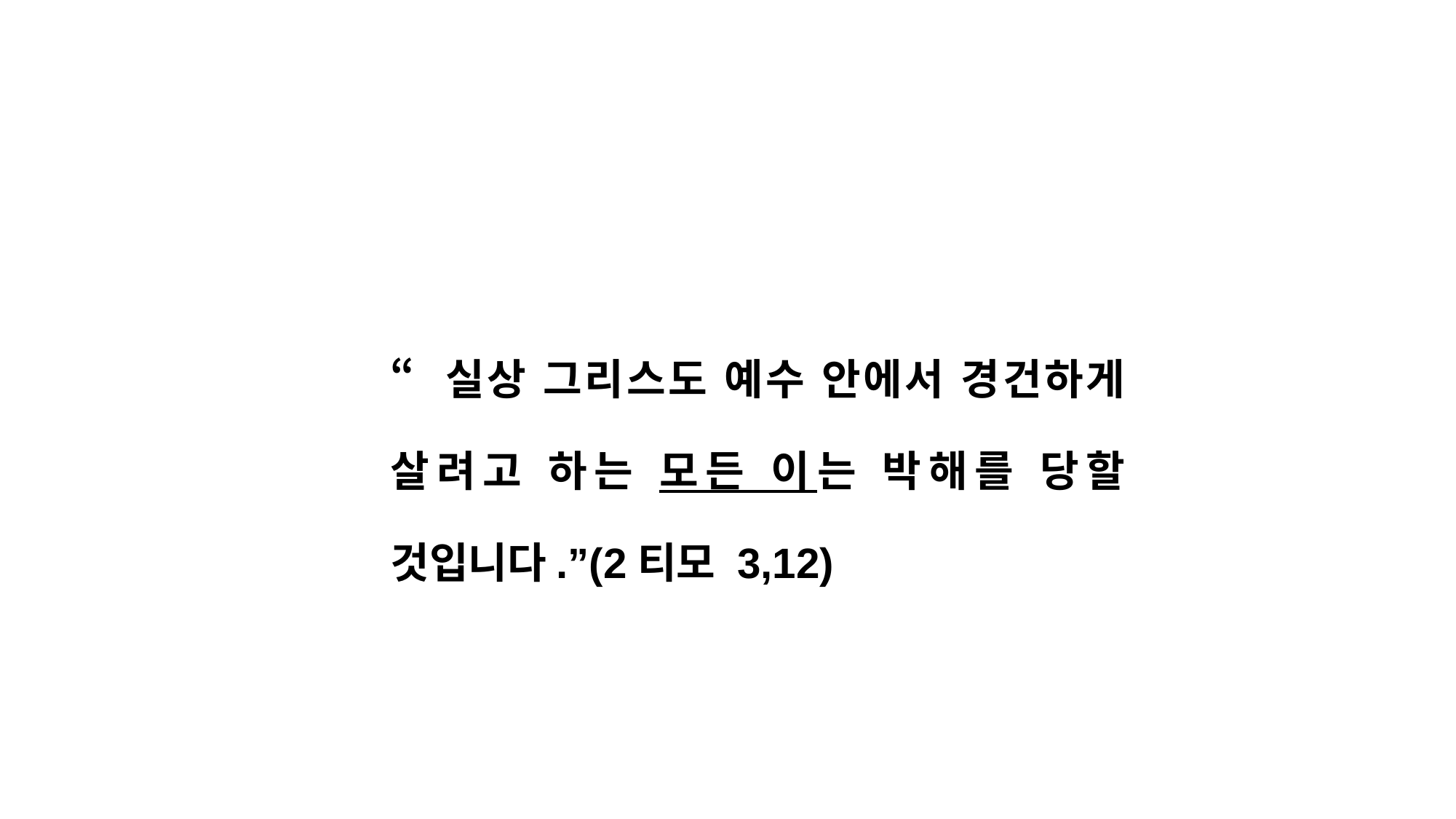

“실상 그리스도 예수 안에서 경건하게 살려고 하는 모든 이는 박해를 당할 것입니다.”(2티모 3,12)